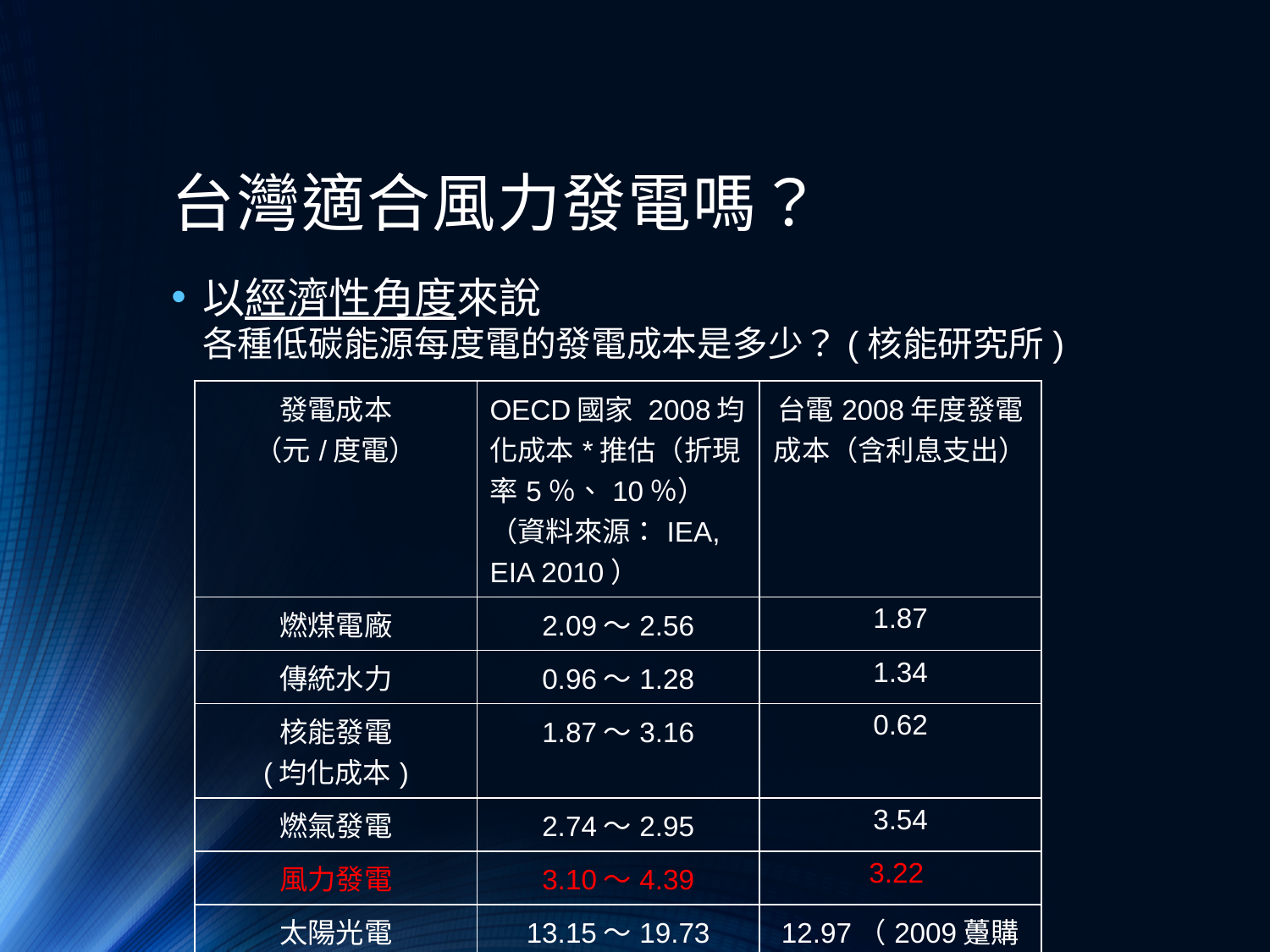

# 台灣適合風力發電嗎？
以經濟性角度來說
各種低碳能源每度電的發電成本是多少？(核能研究所)

| 發電成本 （元/度電） | OECD國家 2008均化成本\*推估（折現率5％、10％）（資料來源：IEA, EIA 2010） | 台電2008年度發電成本（含利息支出） |
| --- | --- | --- |
| 燃煤電廠 | 2.09～2.56 | 1.87 |
| 傳統水力 | 0.96～1.28 | 1.34 |
| 核能發電 (均化成本) | 1.87～3.16 | 0.62 |
| 燃氣發電 | 2.74～2.95 | 3.54 |
| 風力發電 | 3.10～4.39 | 3.22 |
| 太陽光電 | 13.15～19.73 | 12.97（2009躉購電價） |